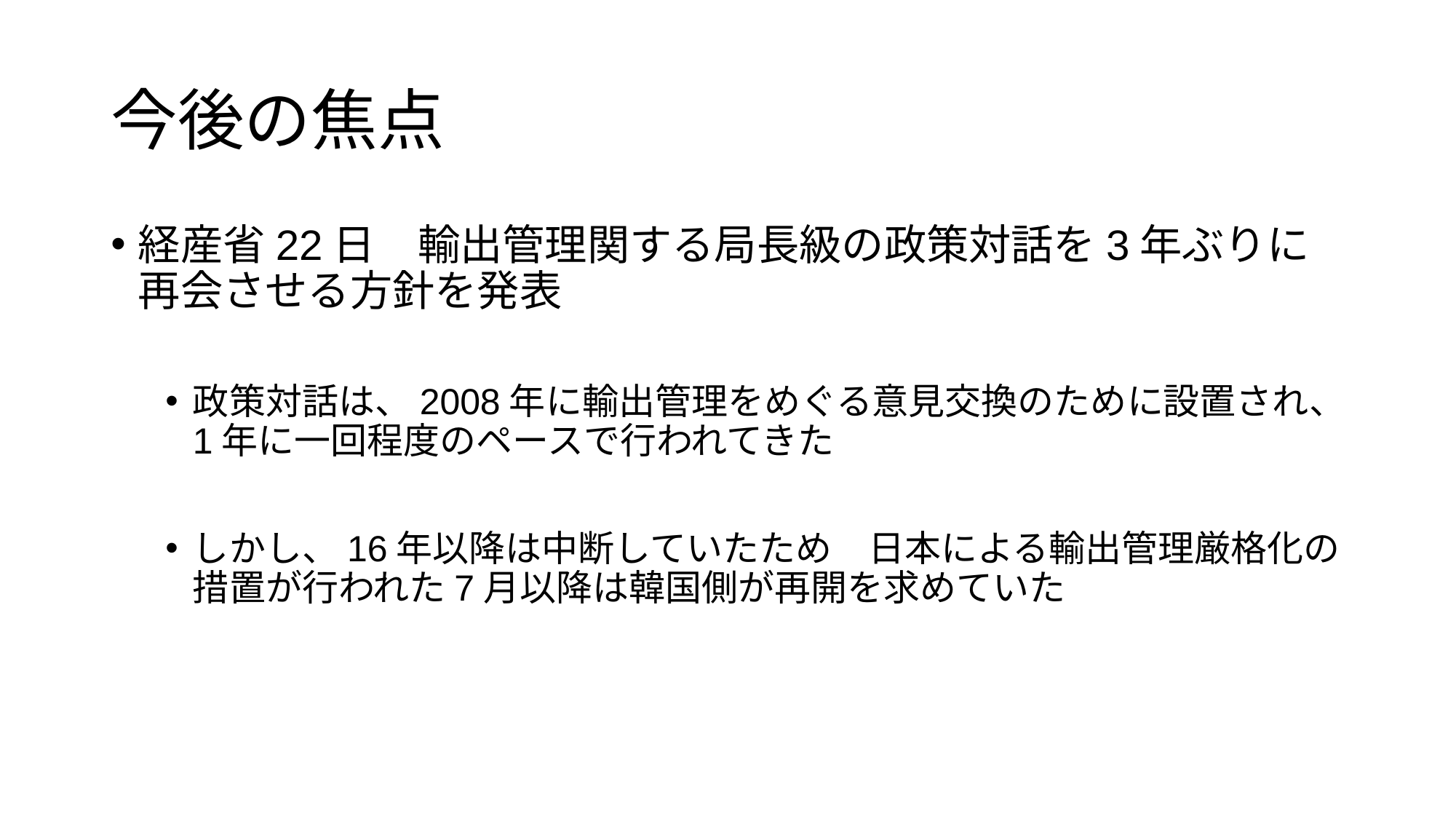

# 今後の焦点
経産省22日　輸出管理関する局長級の政策対話を3年ぶりに再会させる方針を発表

政策対話は、2008年に輸出管理をめぐる意見交換のために設置され、1年に一回程度のペースで行われてきた

しかし、16年以降は中断していたため　日本による輸出管理厳格化の措置が行われた7月以降は韓国側が再開を求めていた